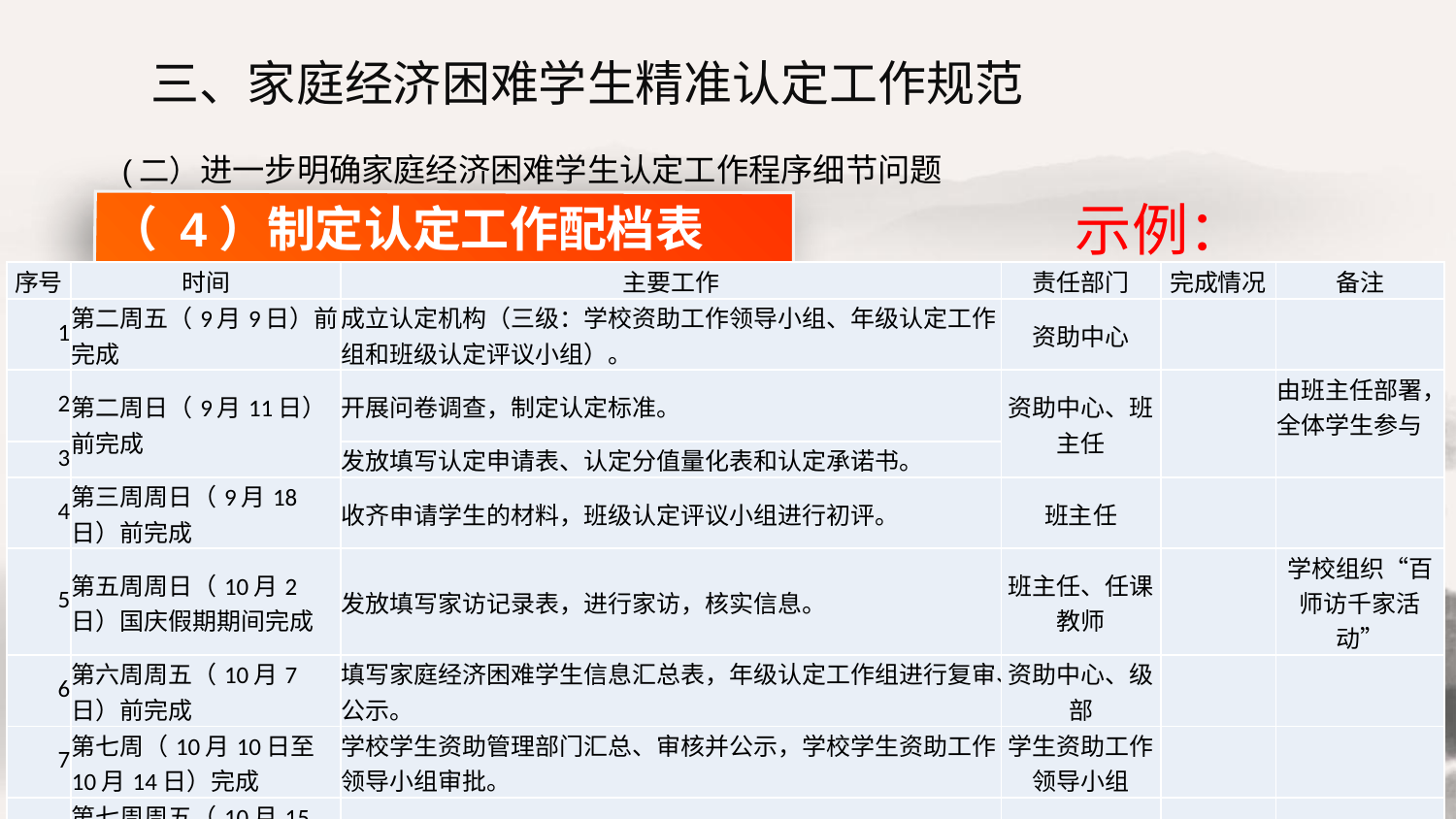

三、家庭经济困难学生精准认定工作规范
(二）进一步明确家庭经济困难学生认定工作程序细节问题
示例：
（ 4）制定认定工作配档表
| 序号 | 时间 | 主要工作 | 责任部门 | 完成情况 | 备注 |
| --- | --- | --- | --- | --- | --- |
| 1 | 第二周五（9月9日）前完成 | 成立认定机构（三级：学校资助工作领导小组、年级认定工作组和班级认定评议小组）。 | 资助中心 |  |  |
| 2 | 第二周日（9月11日）前完成 | 开展问卷调查，制定认定标准。 | 资助中心、班主任 |  | 由班主任部署，全体学生参与 |
|  |  |  |  |  |  |
| 3 |  | 发放填写认定申请表、认定分值量化表和认定承诺书。 |  |  |  |
| 4 | 第三周周日（9月18日）前完成 | 收齐申请学生的材料，班级认定评议小组进行初评。 | 班主任 |  |  |
| 5 | 第五周周日（10月2日）国庆假期期间完成 | 发放填写家访记录表，进行家访，核实信息。 | 班主任、任课教师 |  | 学校组织“百师访千家活动” |
| 6 | 第六周周五（10月7日）前完成 | 填写家庭经济困难学生信息汇总表，年级认定工作组进行复审、公示。 | 资助中心、级部 |  |  |
| 7 | 第七周（10月10日至10月14日）完成 | 学校学生资助管理部门汇总、审核并公示，学校学生资助工作领导小组审批。 | 学生资助工作领导小组 |  |  |
| 8 | 第七周周五（10月15日）前完成 | 上报、审批，最后录入淄博市和全国学生资助管理信息系统。 | 资助中心 |  |  |
| 9 | 第八周---第十周完成 | 学校进行盖章，并上报信息。档案排序做目录整理，留存备查。 | 资助中心 |  |  |